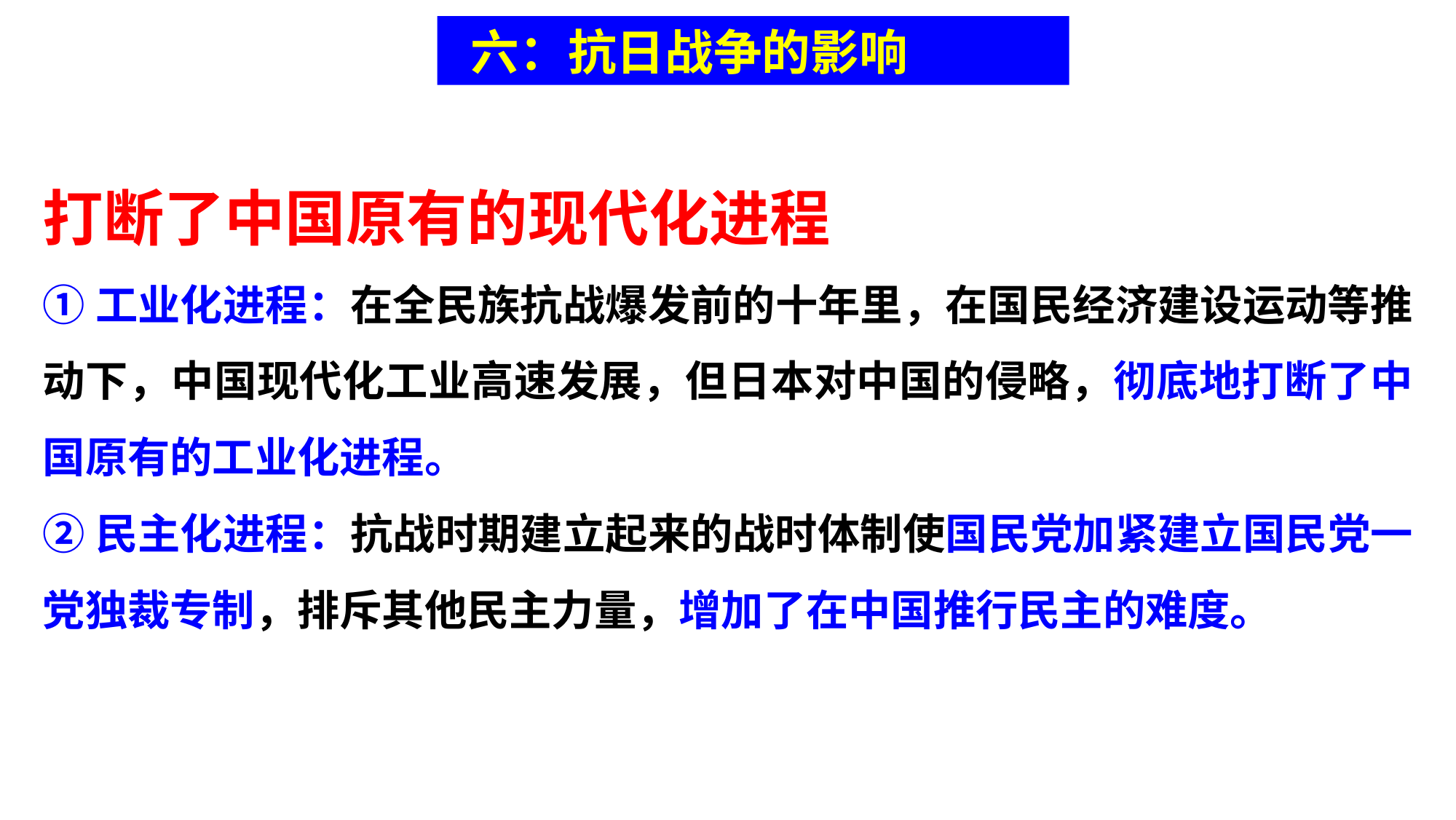

六：抗日战争的影响

打断了中国原有的现代化进程
①工业化进程：在全民族抗战爆发前的十年里，在国民经济建设运动等推动下，中国现代化工业高速发展，但日本对中国的侵略，彻底地打断了中国原有的工业化进程。
②民主化进程：抗战时期建立起来的战时体制使国民党加紧建立国民党一党独裁专制，排斥其他民主力量，增加了在中国推行民主的难度。